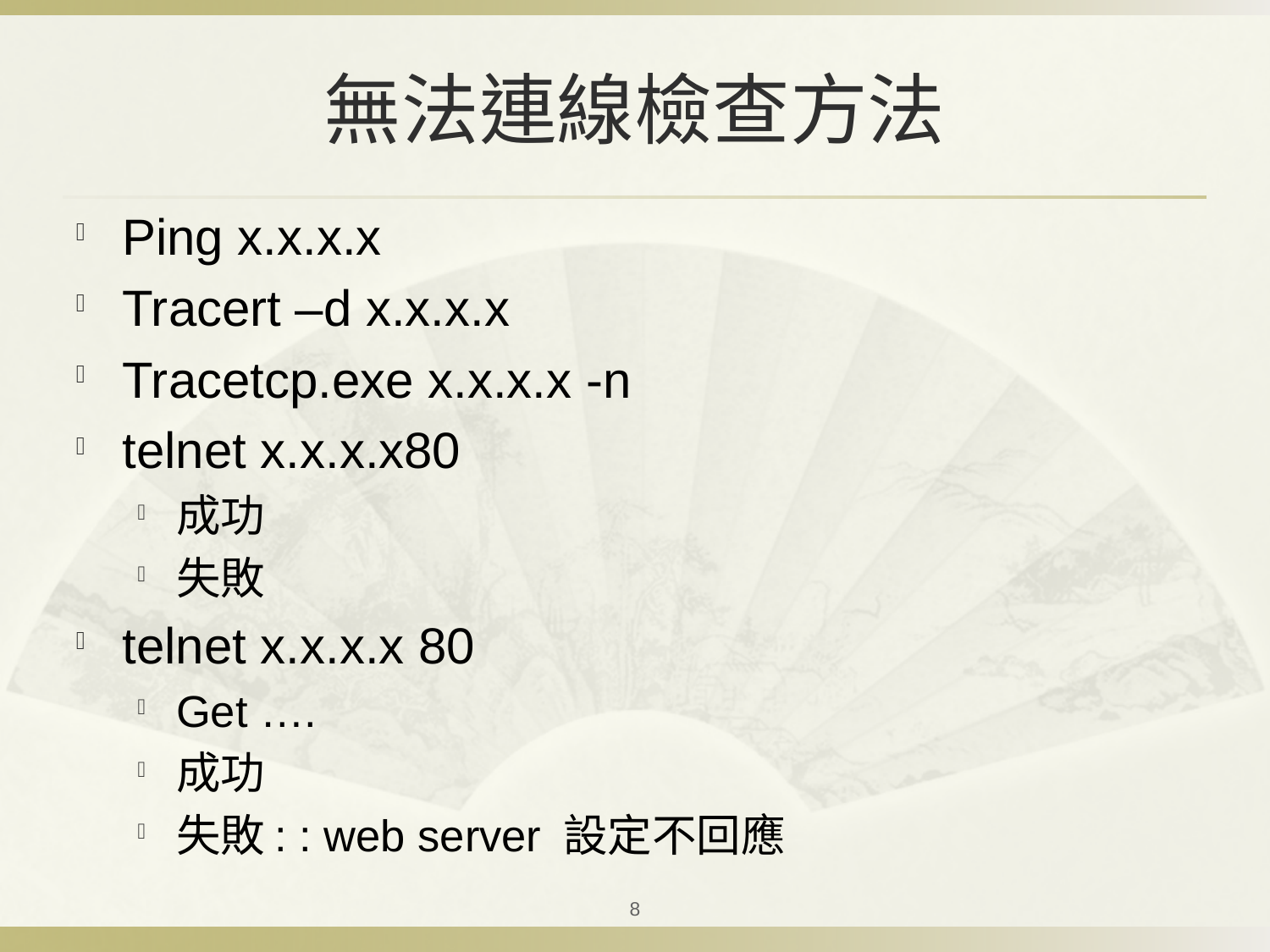

# 無法連線檢查方法
Ping x.x.x.x
Tracert –d x.x.x.x
Tracetcp.exe x.x.x.x -n
telnet x.x.x.x80
成功
失敗
telnet x.x.x.x 80
Get ….
成功
失敗: : web server 設定不回應
8